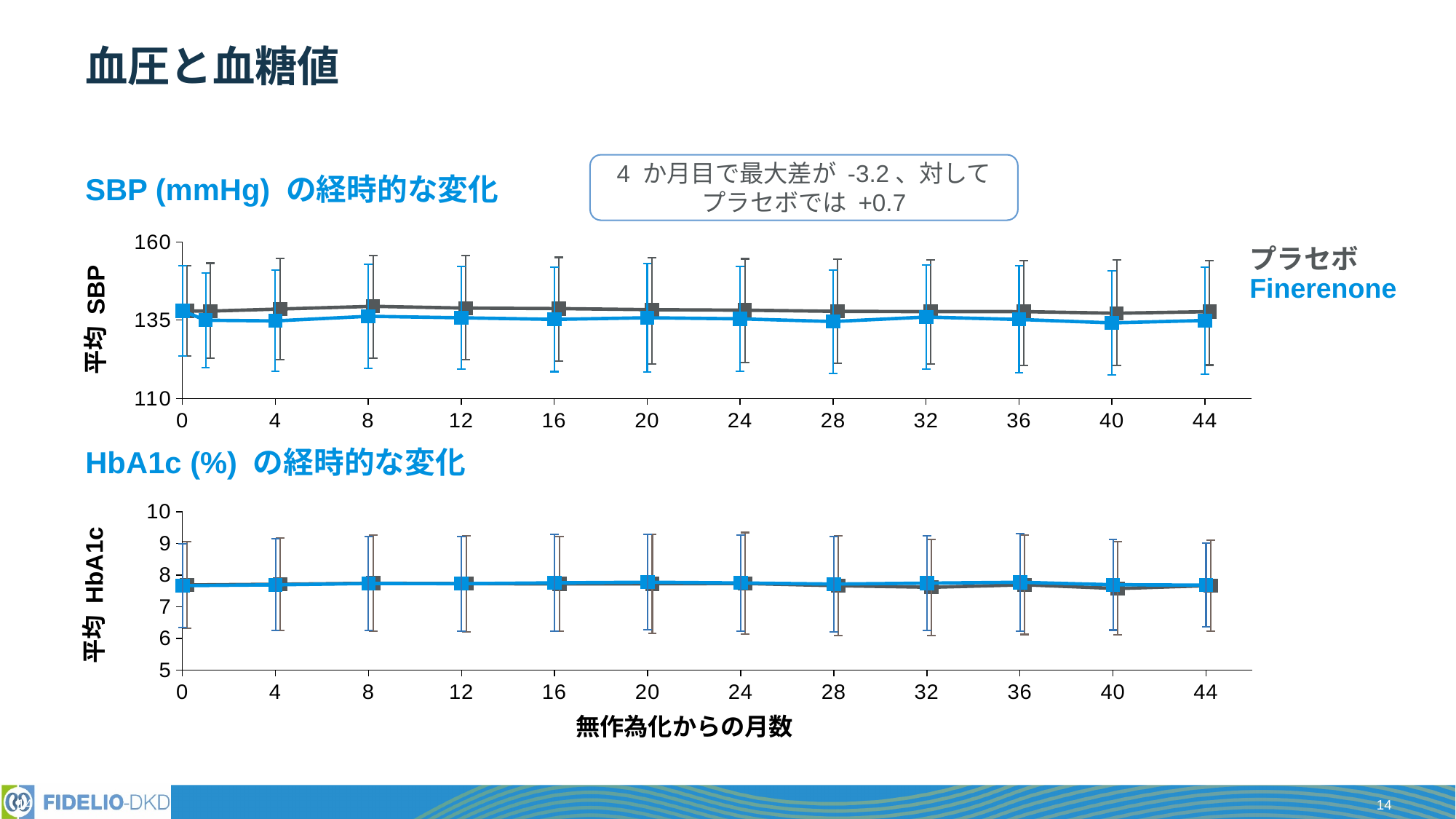

# 血圧と血糖値

4 か月目で最大差が -3.2、対して
プラセボでは +0.7
SBP (mmHg) の経時的な変化

### Chart

| Category | Finerenone | Placebo |
|---|---|---|
プラセボ
Finerenone
平均 SBP

HbA1c (%) の経時的な変化

### Chart

| Category | Finerenone mean | Placebo mean |
|---|---|---|
平均 HbA1c
無作為化からの月数
14